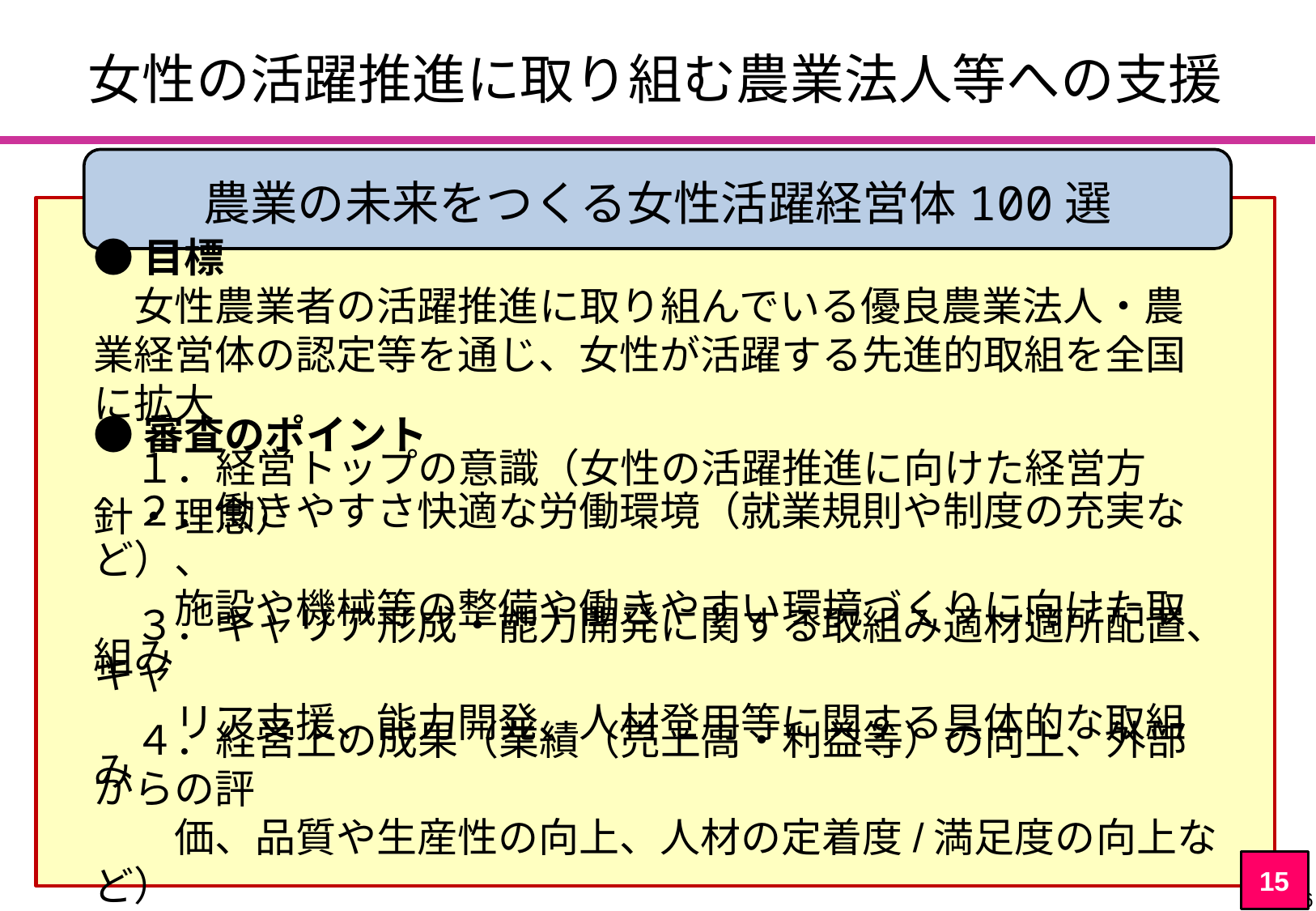

女性の活躍推進に取り組む農業法人等への支援
農業の未来をつくる女性活躍経営体100選

●目標
　女性農業者の活躍推進に取り組んでいる優良農業法人・農業経営体の認定等を通じ、女性が活躍する先進的取組を全国に拡大
●審査のポイント
　１．経営トップの意識（女性の活躍推進に向けた経営方針・理念）
　２．働きやすさ快適な労働環境（就業規則や制度の充実など）、
　　施設や機械等の整備や働きやすい環境づくりに向けた取組み
　３．キャリア形成・能力開発に関する取組み適材適所配置、キャ
　　リア支援、能力開発、人材登用等に関する具体的な取組み
　４．経営上の成果（業績（売上高・利益等）の向上、外部からの評
　　価、品質や生産性の向上、人材の定着度/満足度の向上など）
15